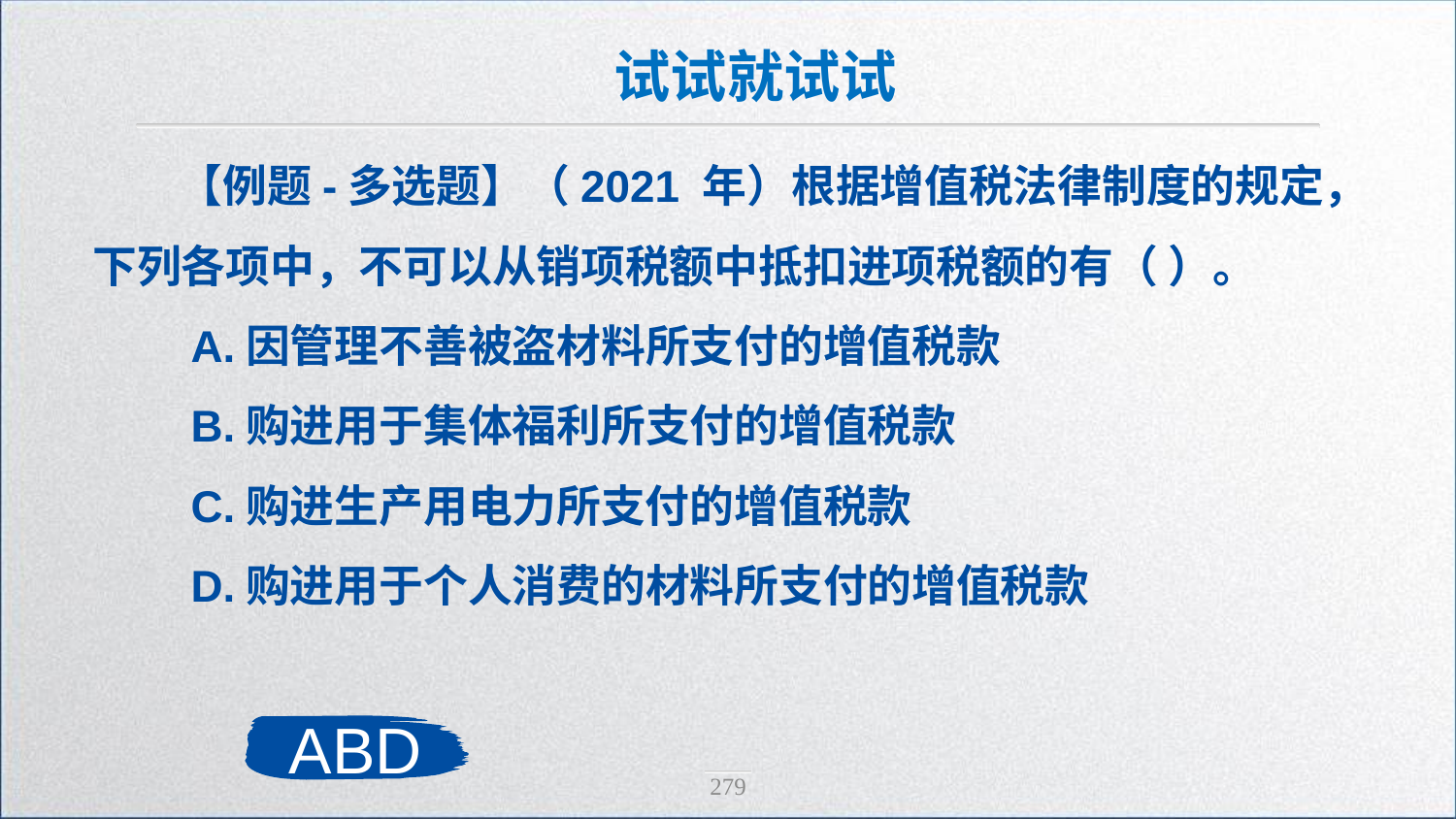

试试就试试
【例题-多选题】（2021 年）根据增值税法律制度的规定，下列各项中，不可以从销项税额中抵扣进项税额的有（ ）。
 A.因管理不善被盗材料所支付的增值税款
 B.购进用于集体福利所支付的增值税款
 C.购进生产用电力所支付的增值税款
 D.购进用于个人消费的材料所支付的增值税款
ABD

279